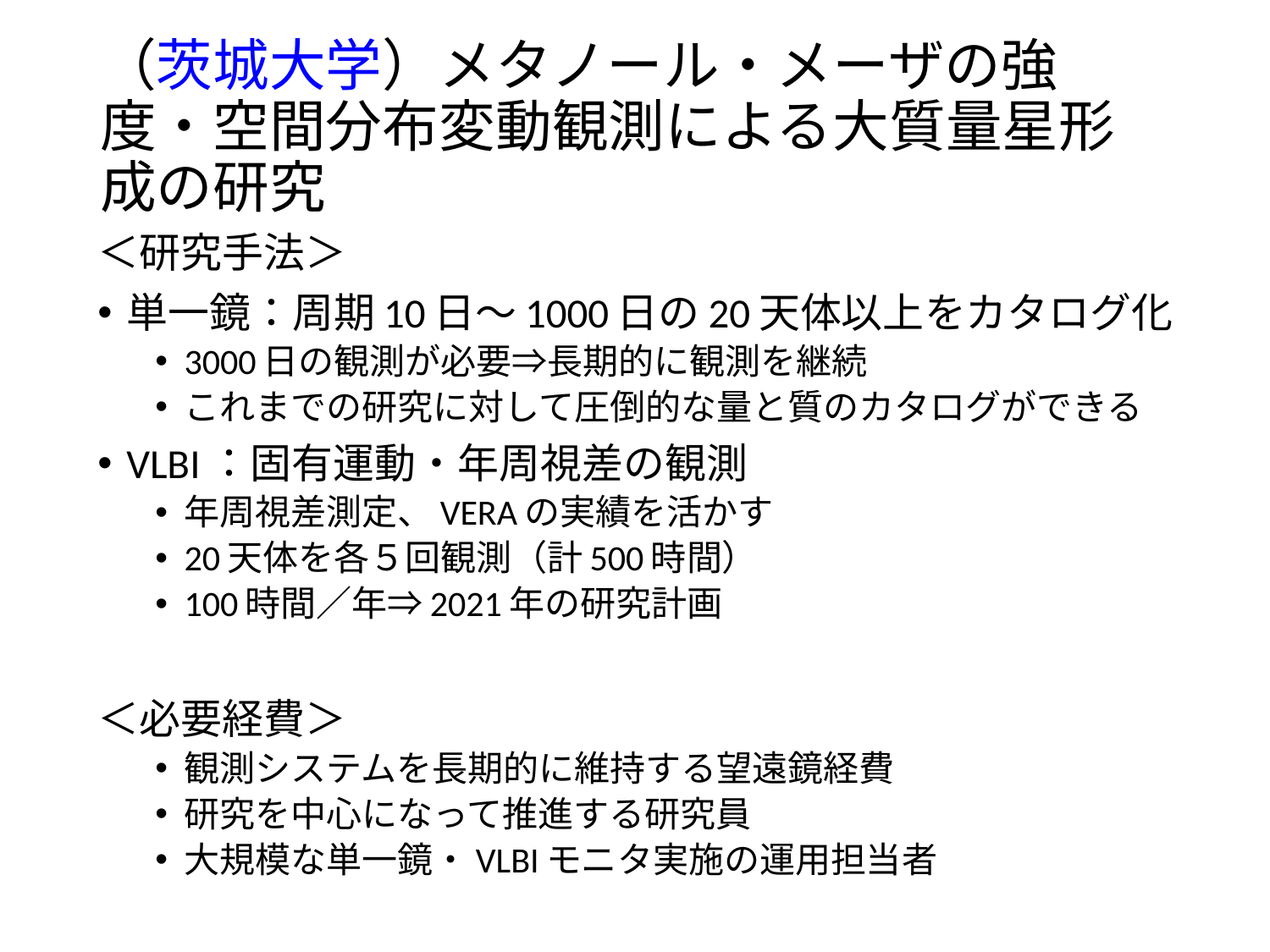

# （茨城大学）メタノール・メーザの強度・空間分布変動観測による大質量星形成の研究
＜研究手法＞
単一鏡：周期10日～1000日の20天体以上をカタログ化
3000日の観測が必要⇒長期的に観測を継続
これまでの研究に対して圧倒的な量と質のカタログができる
VLBI：固有運動・年周視差の観測
年周視差測定、VERAの実績を活かす
20天体を各５回観測（計500時間）
100時間／年⇒2021年の研究計画

＜必要経費＞
観測システムを長期的に維持する望遠鏡経費
研究を中心になって推進する研究員
大規模な単一鏡・VLBIモニタ実施の運用担当者